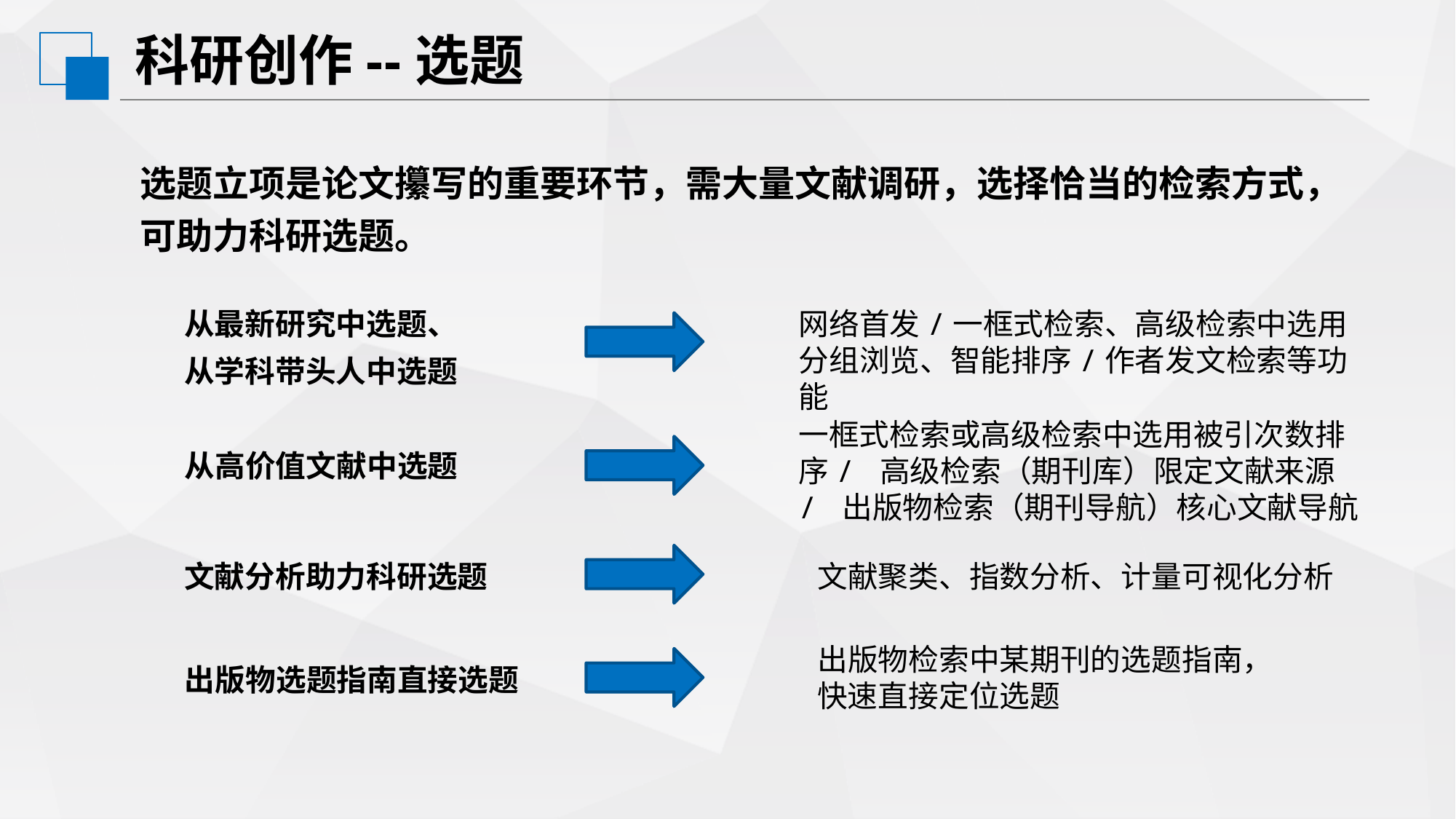

科研创作--选题

选题立项是论文攥写的重要环节，需大量文献调研，选择恰当的检索方式，可助力科研选题。
从最新研究中选题、
从学科带头人中选题
网络首发/一框式检索、高级检索中选用分组浏览、智能排序/作者发文检索等功能

一框式检索或高级检索中选用被引次数排序/ 高级检索（期刊库）限定文献来源/ 出版物检索（期刊导航）核心文献导航

从高价值文献中选题

文献分析助力科研选题
文献聚类、指数分析、计量可视化分析
出版物检索中某期刊的选题指南，快速直接定位选题

出版物选题指南直接选题